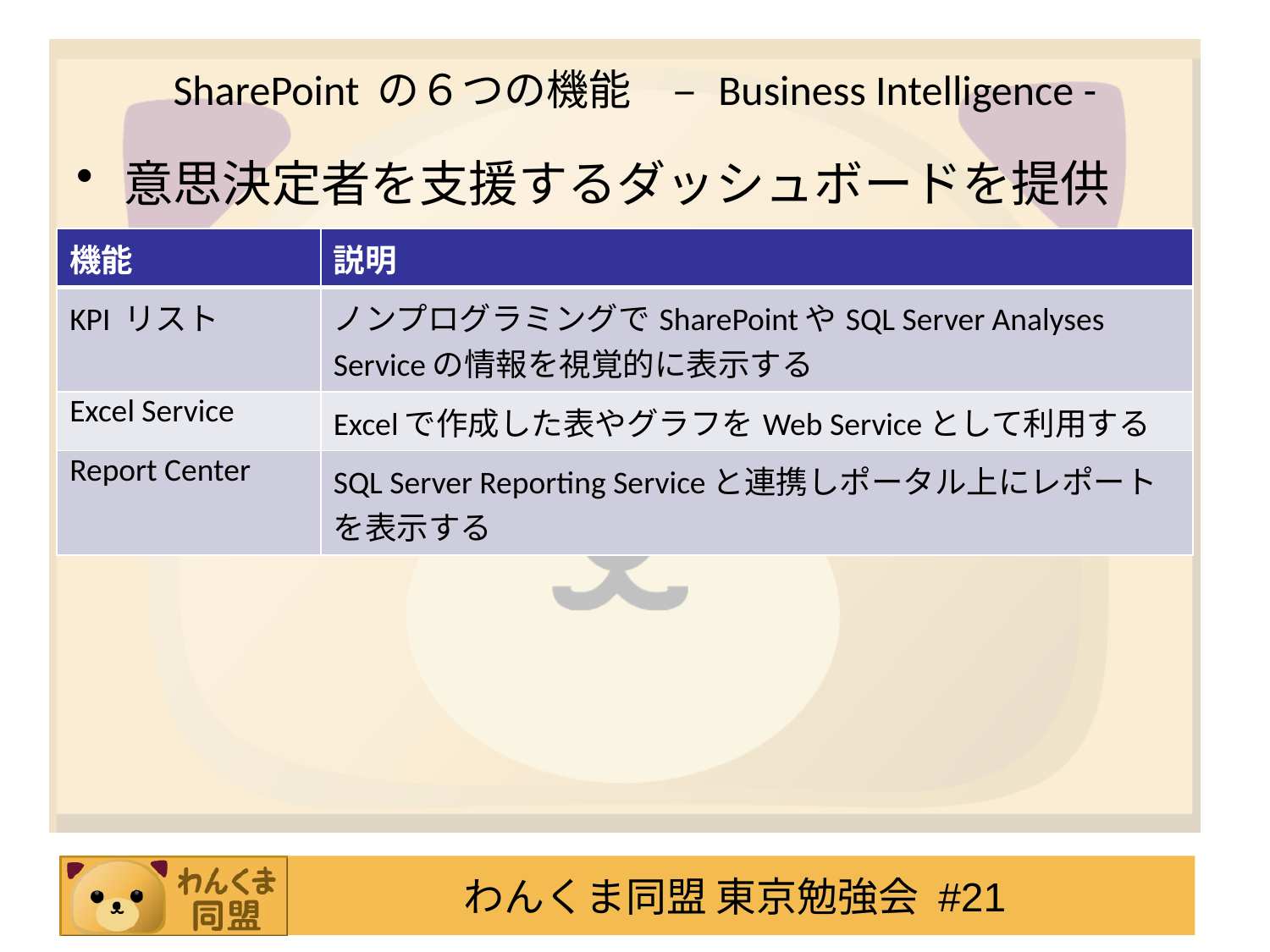

# SharePoint の６つの機能　– Business Intelligence -
意思決定者を支援するダッシュボードを提供
| 機能 | 説明 |
| --- | --- |
| KPI リスト | ノンプログラミングでSharePointやSQL Server Analyses Serviceの情報を視覚的に表示する |
| Excel Service | Excelで作成した表やグラフをWeb Serviceとして利用する |
| Report Center | SQL Server Reporting Serviceと連携しポータル上にレポートを表示する |